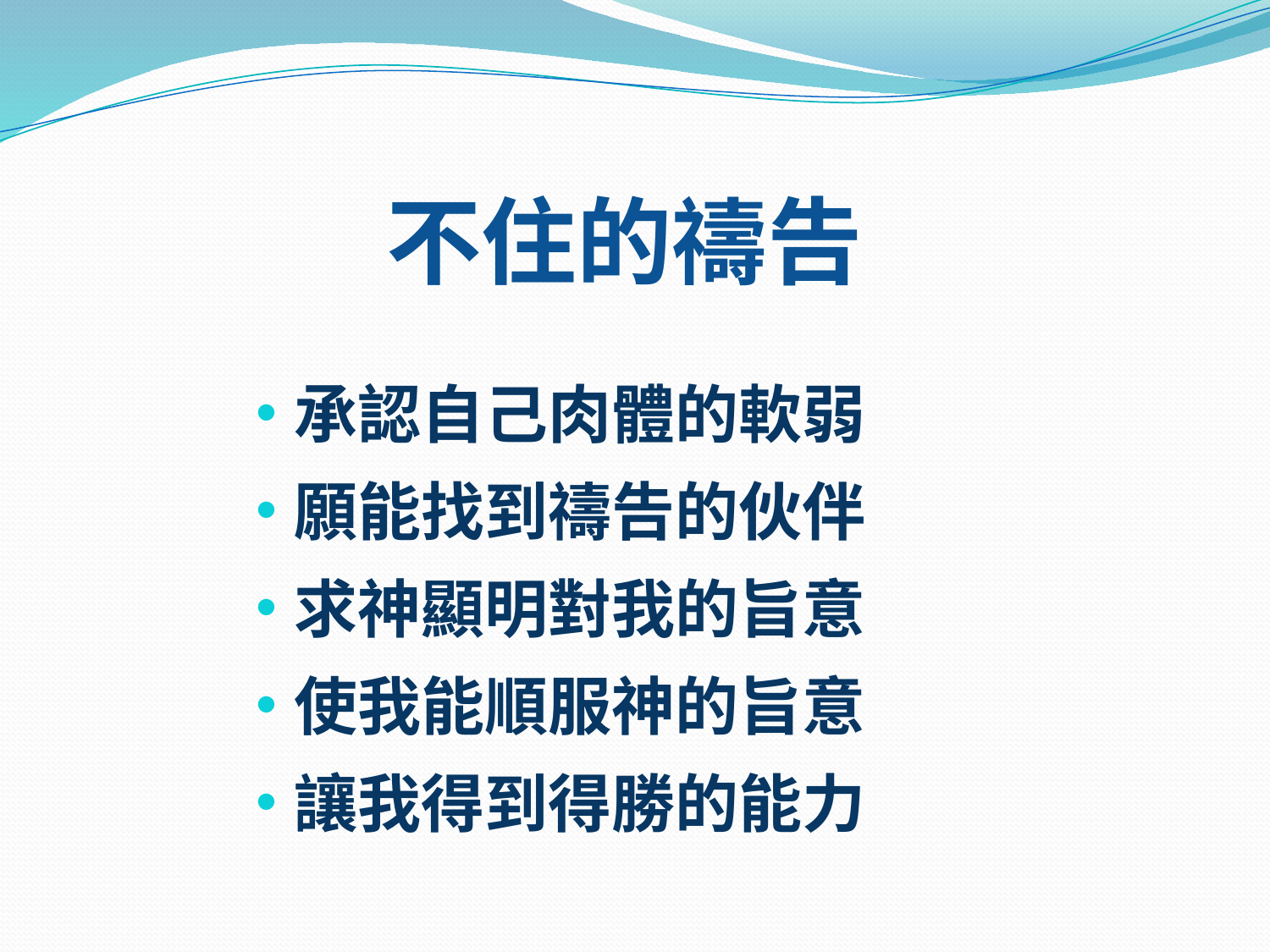

# 不住的禱告
承認自己肉體的軟弱
願能找到禱告的伙伴
求神顯明對我的旨意
使我能順服神的旨意
讓我得到得勝的能力